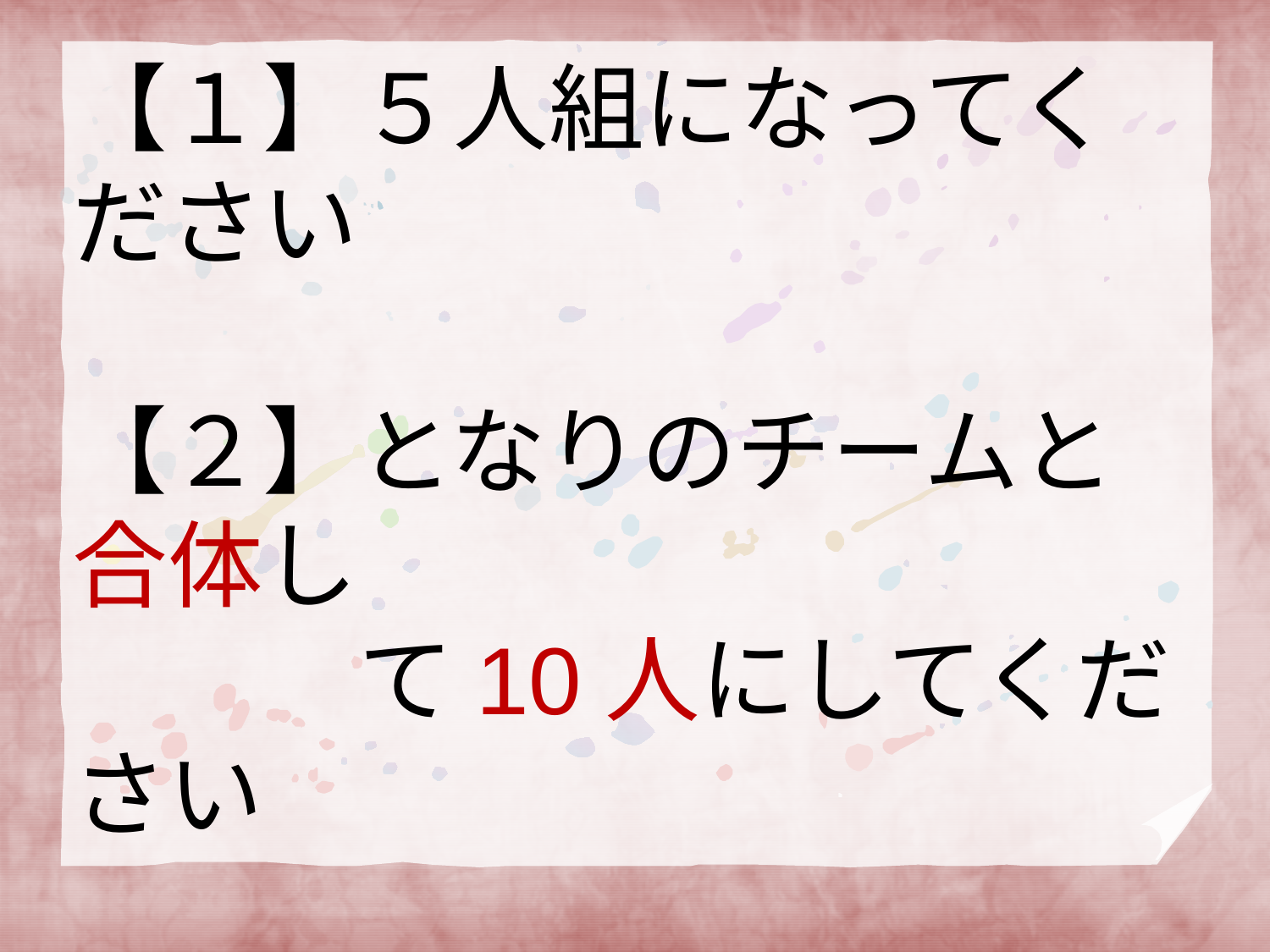

【１】５人組になってください

【２】となりのチームと合体し
　　　て10人にしてください
【３】リーダーをひとり決めてく
　　　ださい